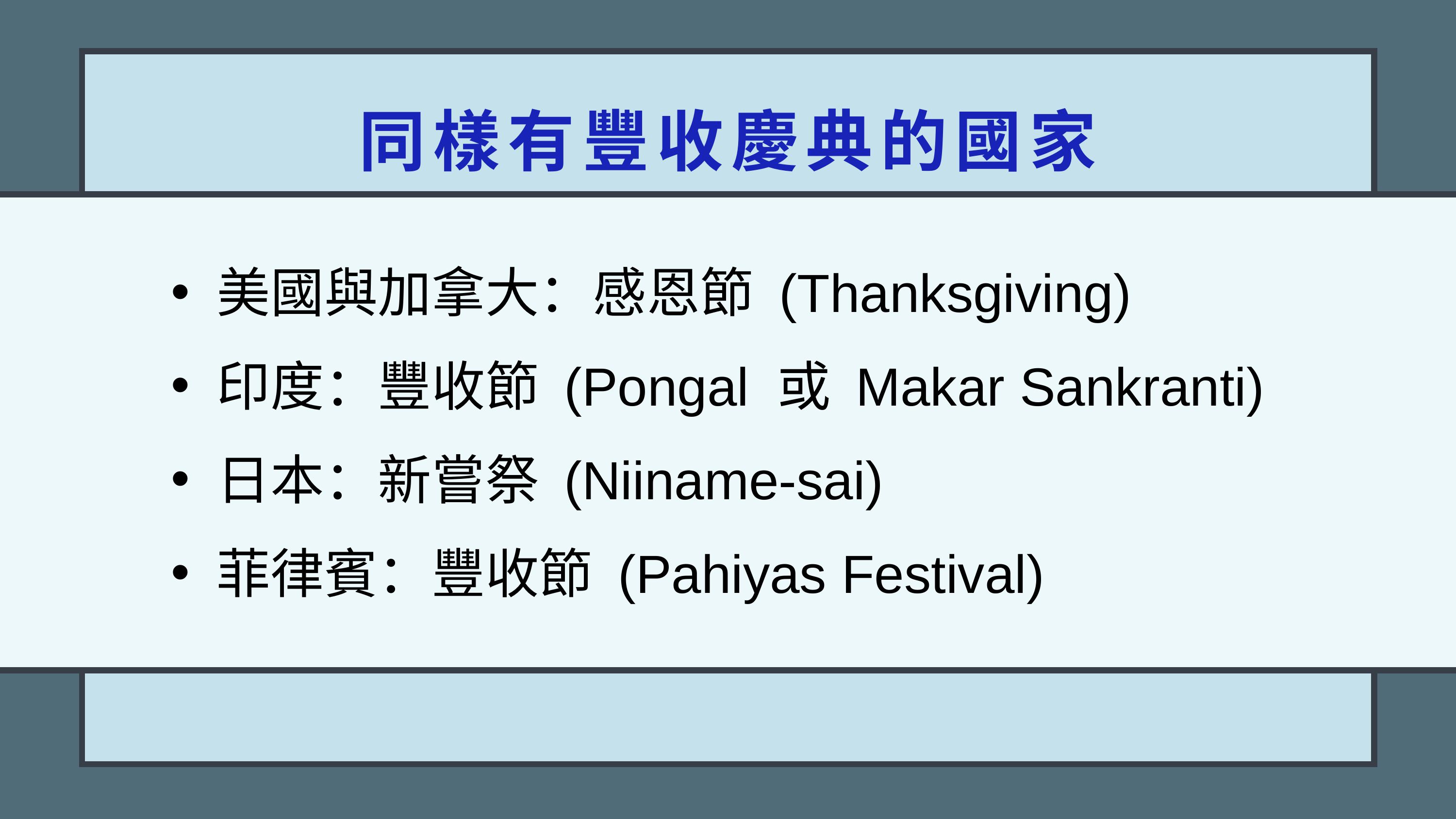

同樣有豐收慶典的國家

美國與加拿大：感恩節 (Thanksgiving)
印度：豐收節 (Pongal 或 Makar Sankranti)
日本：新嘗祭 (Niiname-sai)
菲律賓：豐收節 (Pahiyas Festival)